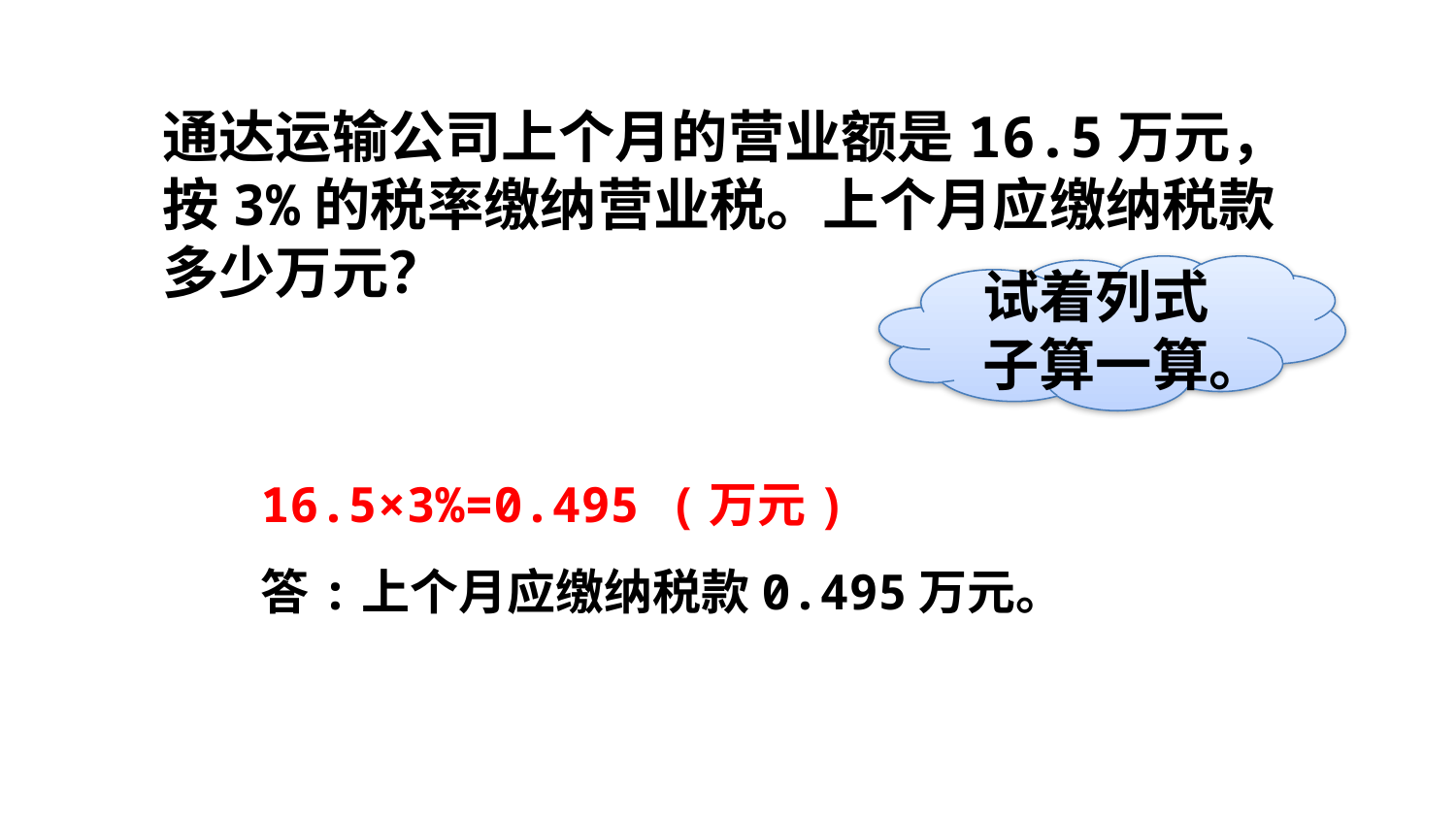

通达运输公司上个月的营业额是16.5万元，按3%的税率缴纳营业税。上个月应缴纳税款多少万元？
试着列式子算一算。
16.5×3%=0.495 (万元)
答:上个月应缴纳税款0.495万元。